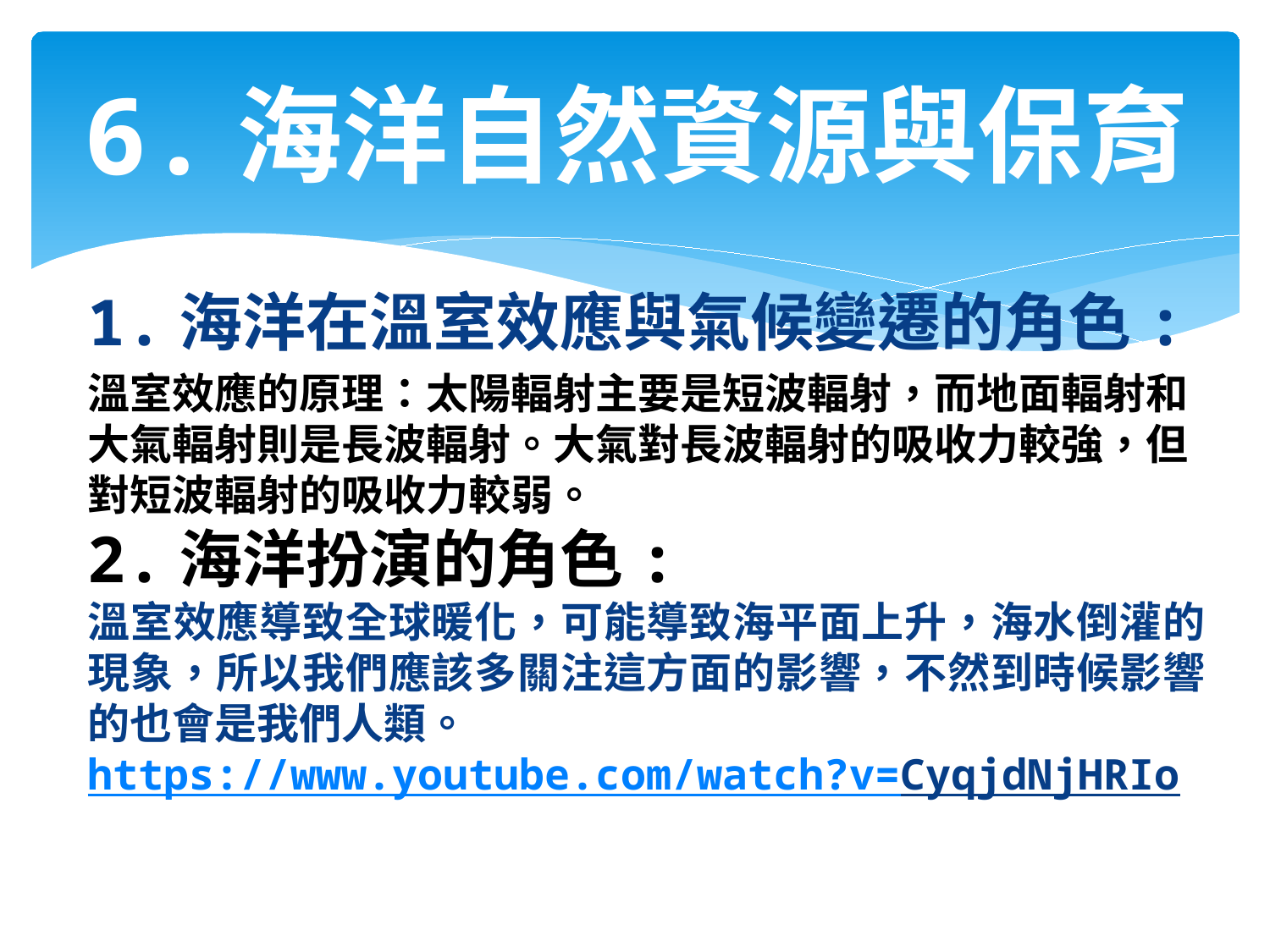

# 6.海洋自然資源與保育
1.海洋在溫室效應與氣候變遷的角色:
溫室效應的原理：太陽輻射主要是短波輻射，而地面輻射和大氣輻射則是長波輻射。大氣對長波輻射的吸收力較強，但對短波輻射的吸收力較弱。
2.海洋扮演的角色:
溫室效應導致全球暖化，可能導致海平面上升，海水倒灌的現象，所以我們應該多關注這方面的影響，不然到時候影響的也會是我們人類。
https://www.youtube.com/watch?v=CyqjdNjHRIo